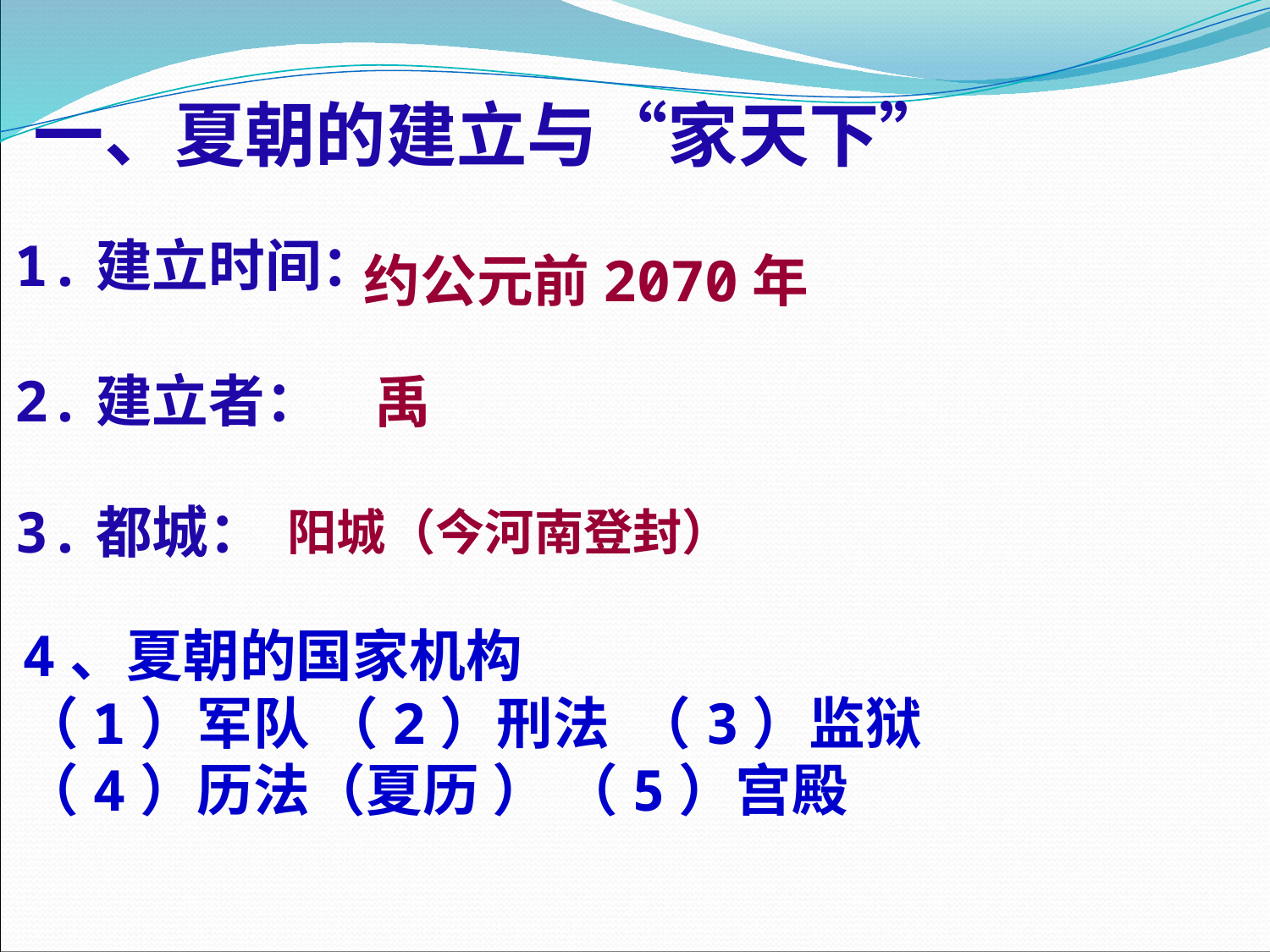

一、夏朝的建立与“家天下”
1.建立时间：
约公元前2070年
2.建立者：
禹
3.都城：
阳城（今河南登封）
4、夏朝的国家机构
（1）军队 （2）刑法  （3）监狱
（4）历法（夏历 ） （5）宫殿